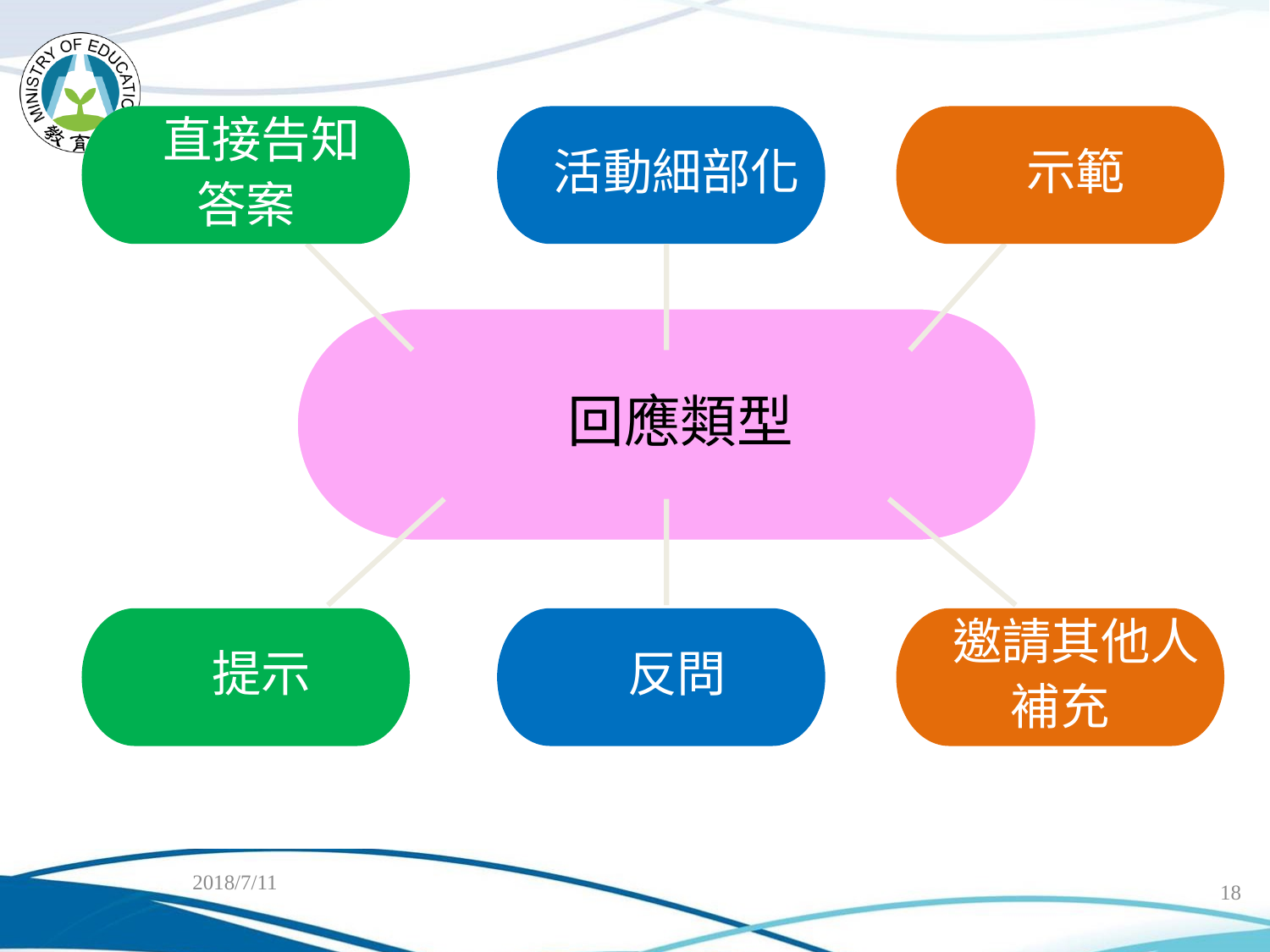

直接告知
答案
　活動細部化
　示範

　回應類型

　提示
　反問
　邀請其他人
補充
2018/7/11
18